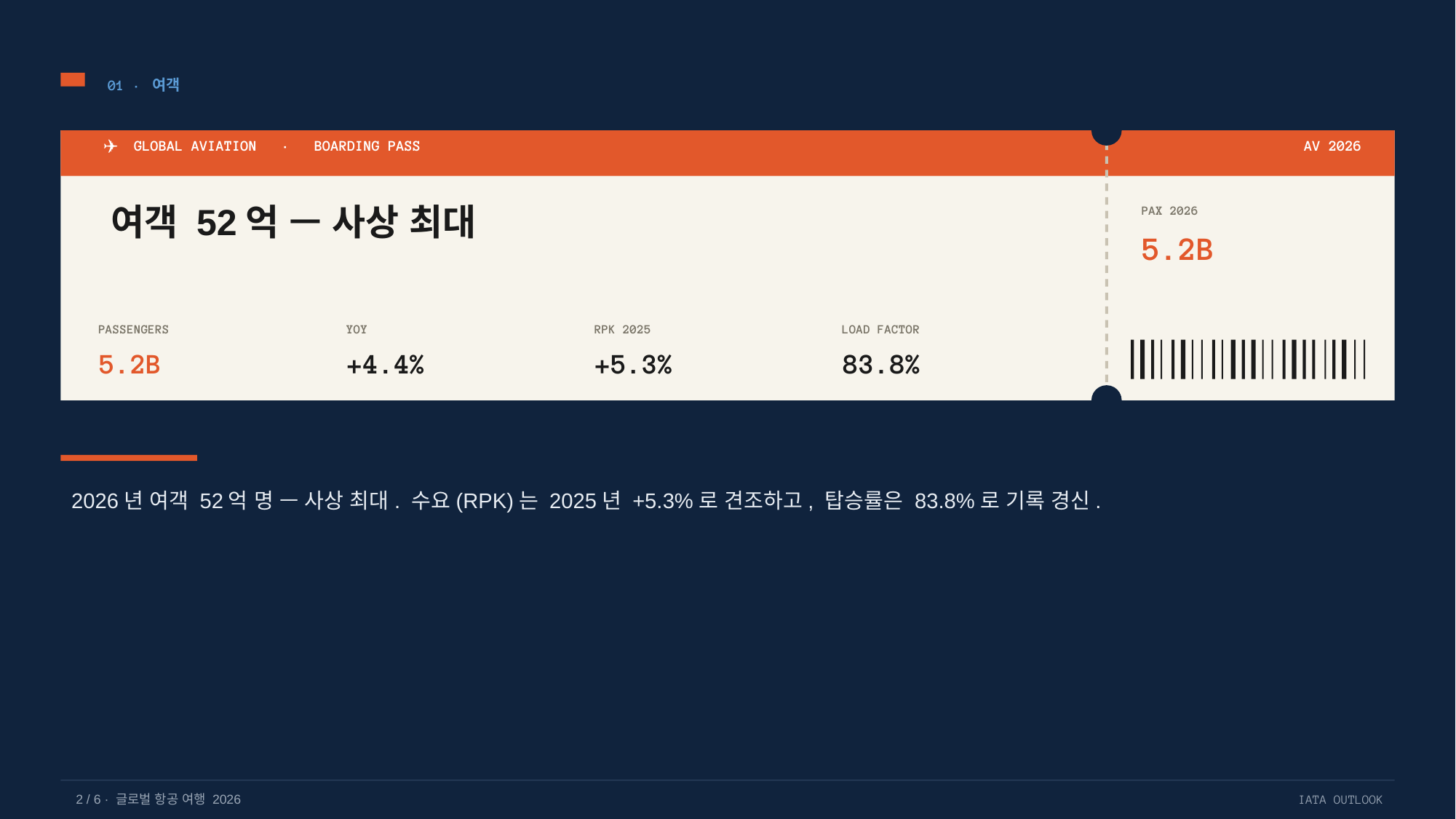

01 · 여객

✈  GLOBAL AVIATION   ·   BOARDING PASS
AV 2026

여객 52억 — 사상 최대

PAX 2026

5.2B

PASSENGERS
YOY
RPK 2025
LOAD FACTOR

5.2B
+4.4%
+5.3%
83.8%

2026년 여객 52억 명 — 사상 최대. 수요(RPK)는 2025년 +5.3%로 견조하고, 탑승률은 83.8%로 기록 경신.

2 / 6 · 글로벌 항공 여행 2026
IATA OUTLOOK